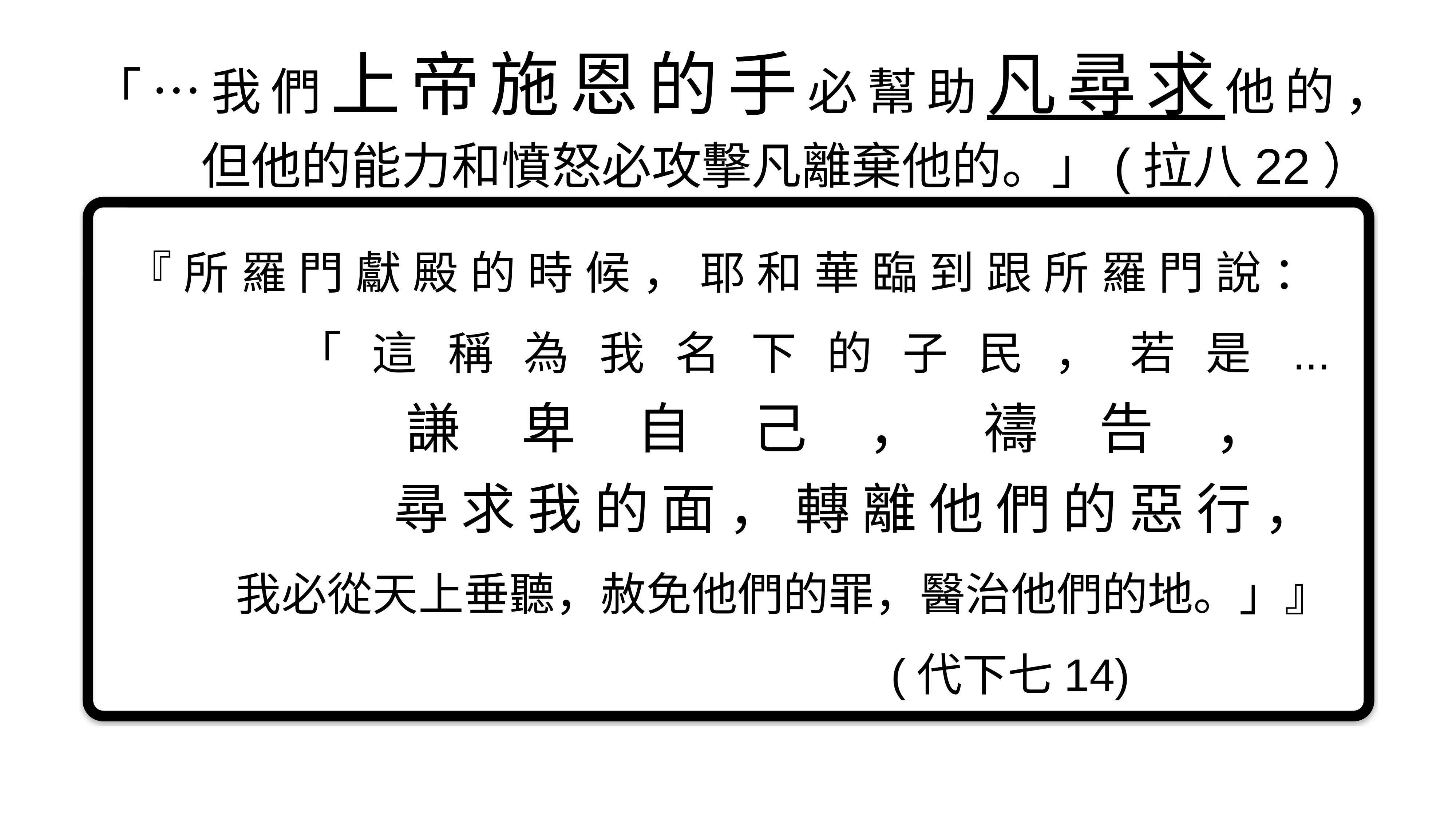

「…我們上帝施恩的手必幫助凡尋求他的，
		但他的能力和憤怒必攻擊凡離棄他的。」(拉八22）
『所羅門獻殿的時候，耶和華臨到跟所羅門說：
		「這稱為我名下的子民，若是...
				謙卑自己，禱告，
				尋求我的面，轉離他們的惡行，
		我必從天上垂聽，赦免他們的罪，醫治他們的地。」』
														(代下七14)